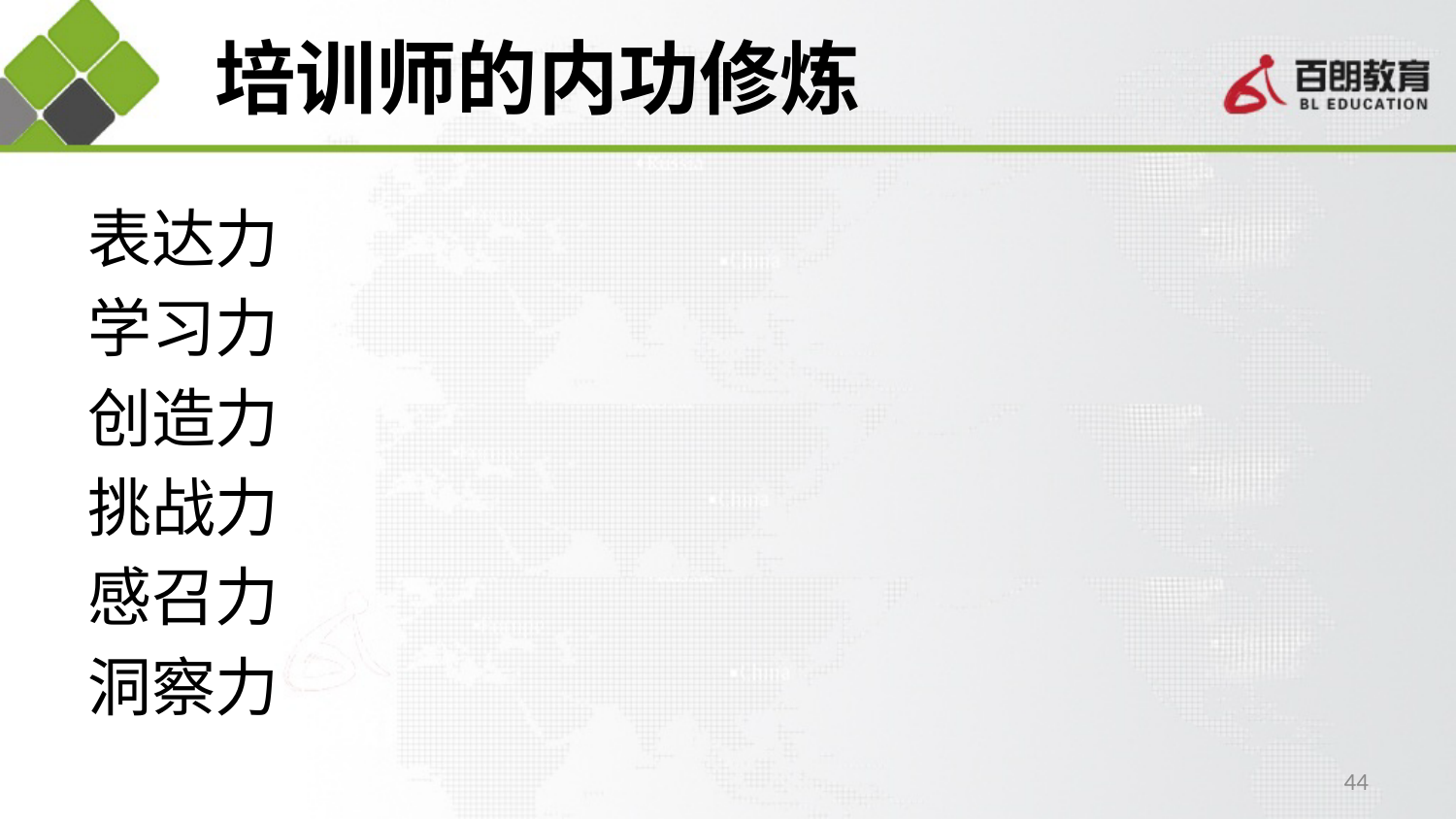

# 培训师的内功修炼
表达力
学习力
创造力
挑战力
感召力
洞察力
44